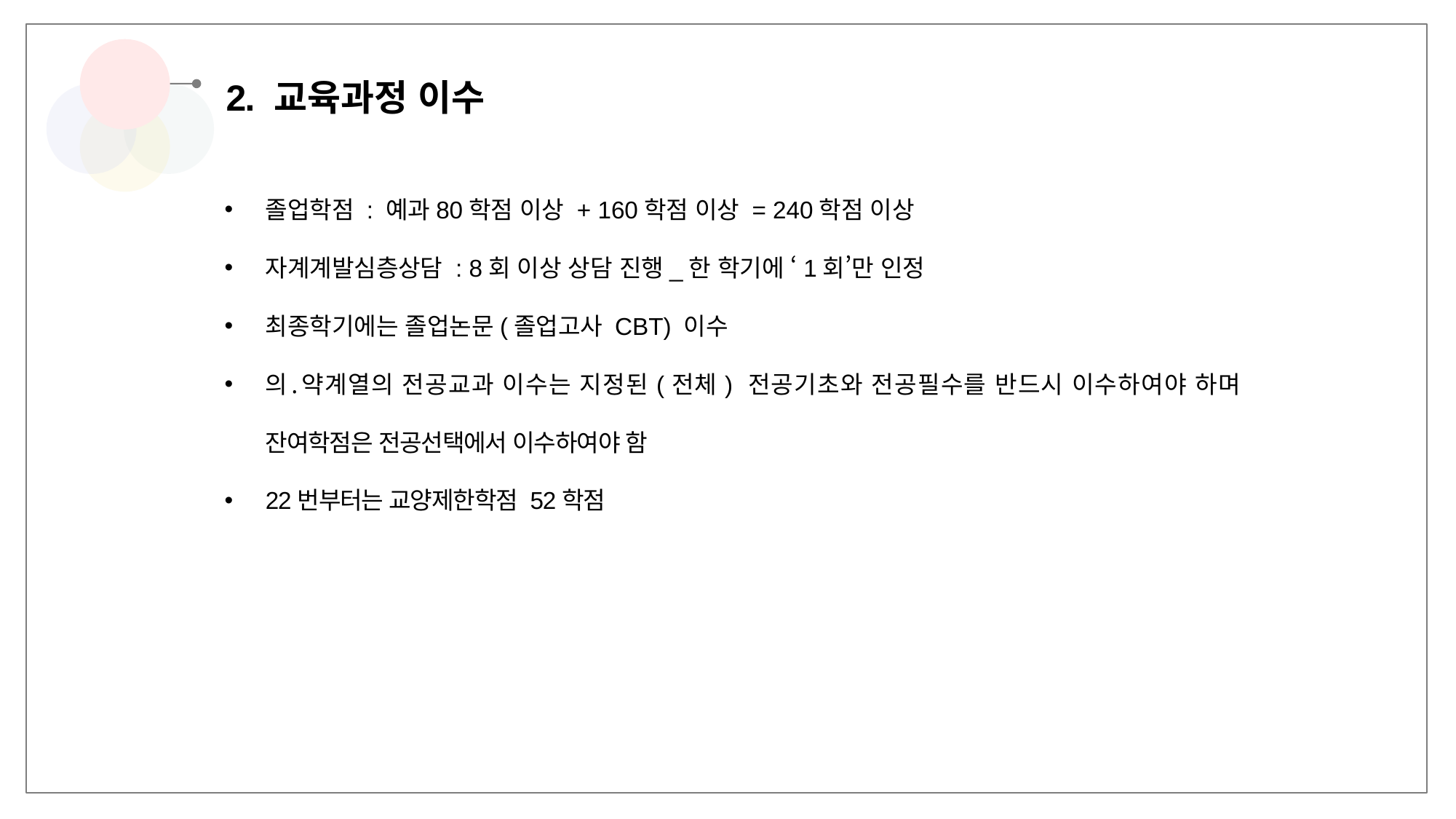

2. 교육과정 이수
졸업학점 : 예과80학점 이상 + 160학점 이상 = 240학점 이상
자계계발심층상담 : 8회 이상 상담 진행_한 학기에 ‘1회’만 인정
최종학기에는 졸업논문(졸업고사 CBT) 이수
의․약계열의 전공교과 이수는 지정된(전체) 전공기초와 전공필수를 반드시 이수하여야 하며 잔여학점은 전공선택에서 이수하여야 함
22번부터는 교양제한학점 52학점